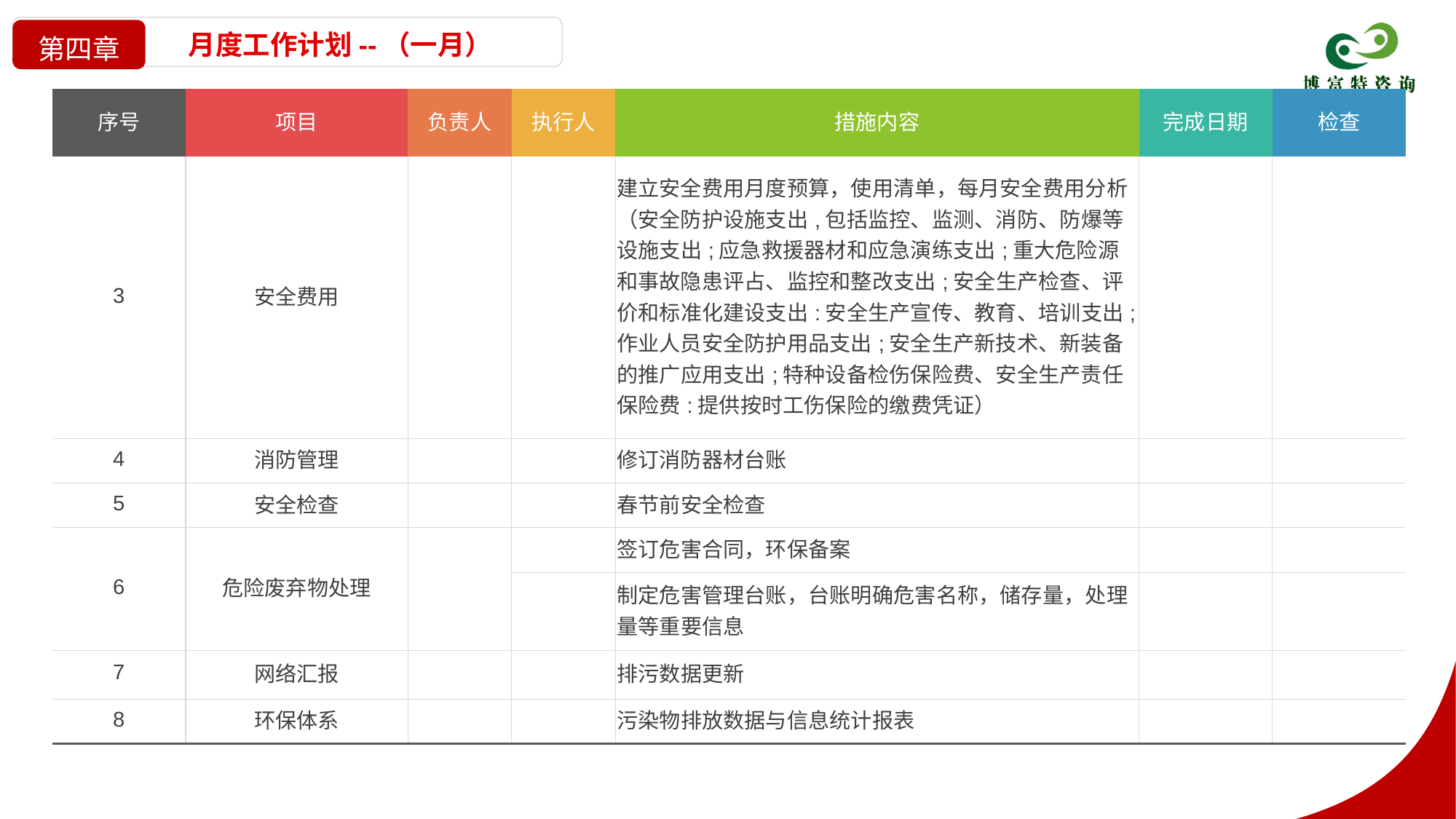

月度工作计划--（一月）
第四章
| 序号 | 项目 | 负责人 | 执行人 | 措施内容 | 完成日期 | 检查 |
| --- | --- | --- | --- | --- | --- | --- |
| 3 | 安全费用 |  |  | 建立安全费用月度预算，使用清单，每月安全费用分析（安全防护设施支出,包括监控、监测、消防、防爆等设施支出;应急救援器材和应急演练支出;重大危险源和事故隐患评占、监控和整改支出;安全生产检查、评价和标准化建设支出:安全生产宣传、教育、培训支出;作业人员安全防护用品支出;安全生产新技术、新装备的推广应用支出;特种设备检伤保险费、安全生产责任保险费:提供按时工伤保险的缴费凭证） |  |  |
| 4 | 消防管理 |  |  | 修订消防器材台账 |  |  |
| 5 | 安全检查 |  |  | 春节前安全检查 |  |  |
| 6 | 危险废弃物处理 |  |  | 签订危害合同，环保备案 |  |  |
|  |  |  |  | 制定危害管理台账，台账明确危害名称，储存量，处理量等重要信息 |  |  |
| 7 | 网络汇报 |  |  | 排污数据更新 |  |  |
| 8 | 环保体系 |  |  | 污染物排放数据与信息统计报表 |  |  |